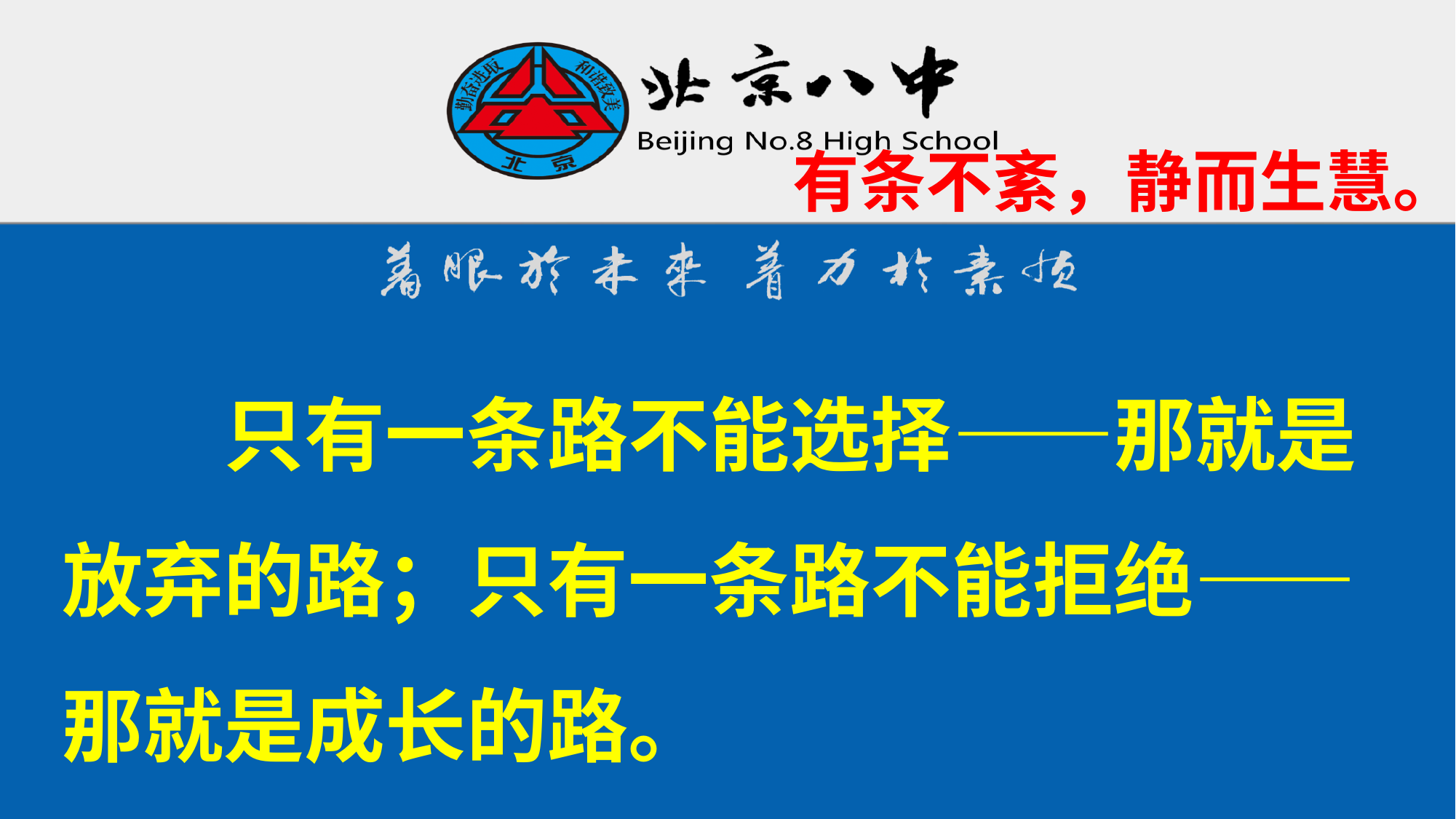

有条不紊，静而生慧。
　　只有一条路不能选择——那就是放弃的路；只有一条路不能拒绝——那就是成长的路。